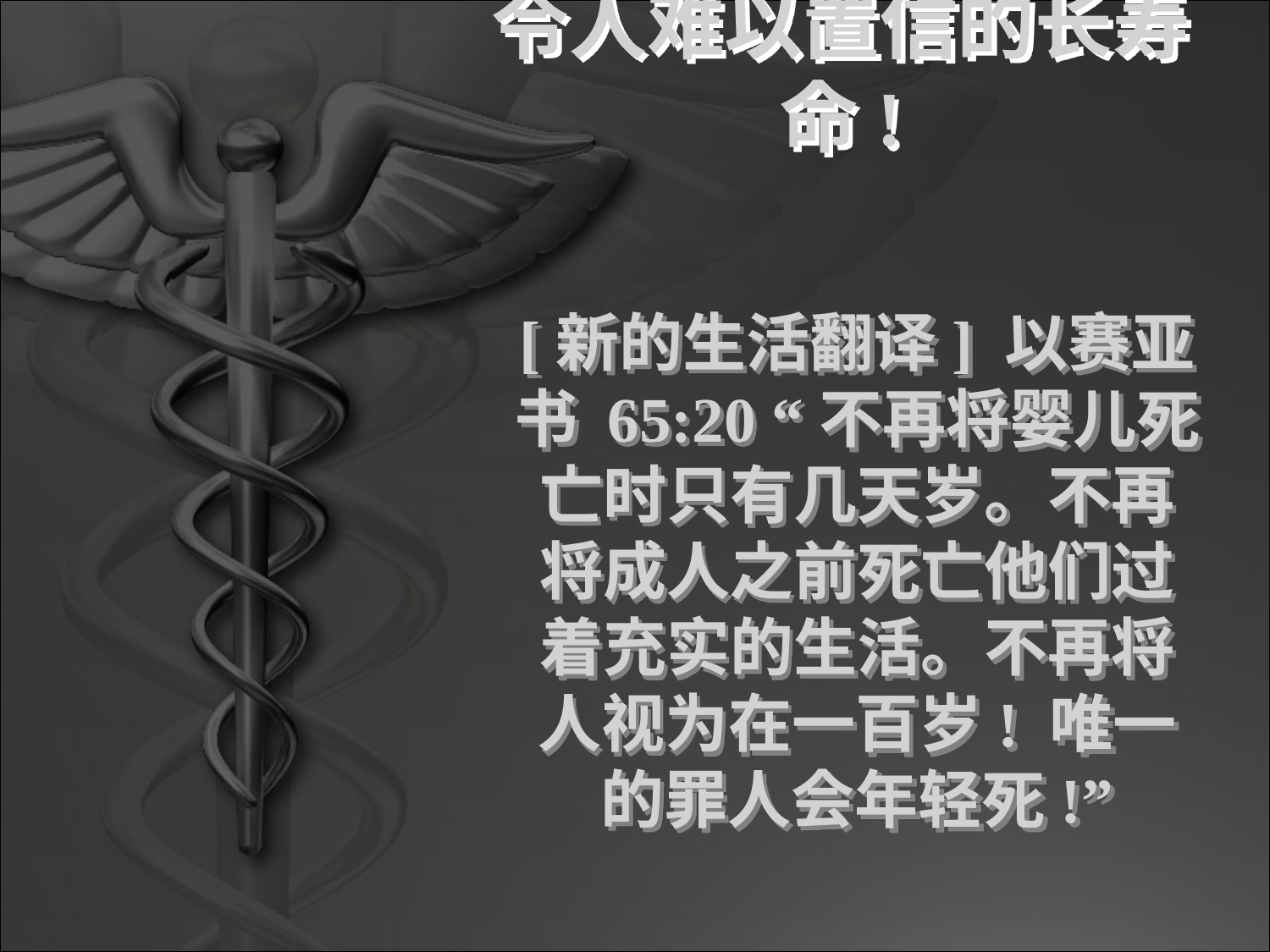

# 令人难以置信的长寿命!
[新的生活翻译] 以赛亚书 65:20 “不再将婴儿死亡时只有几天岁。不再将成人之前死亡他们过着充实的生活。不再将人视为在一百岁! 唯一的罪人会年轻死!”